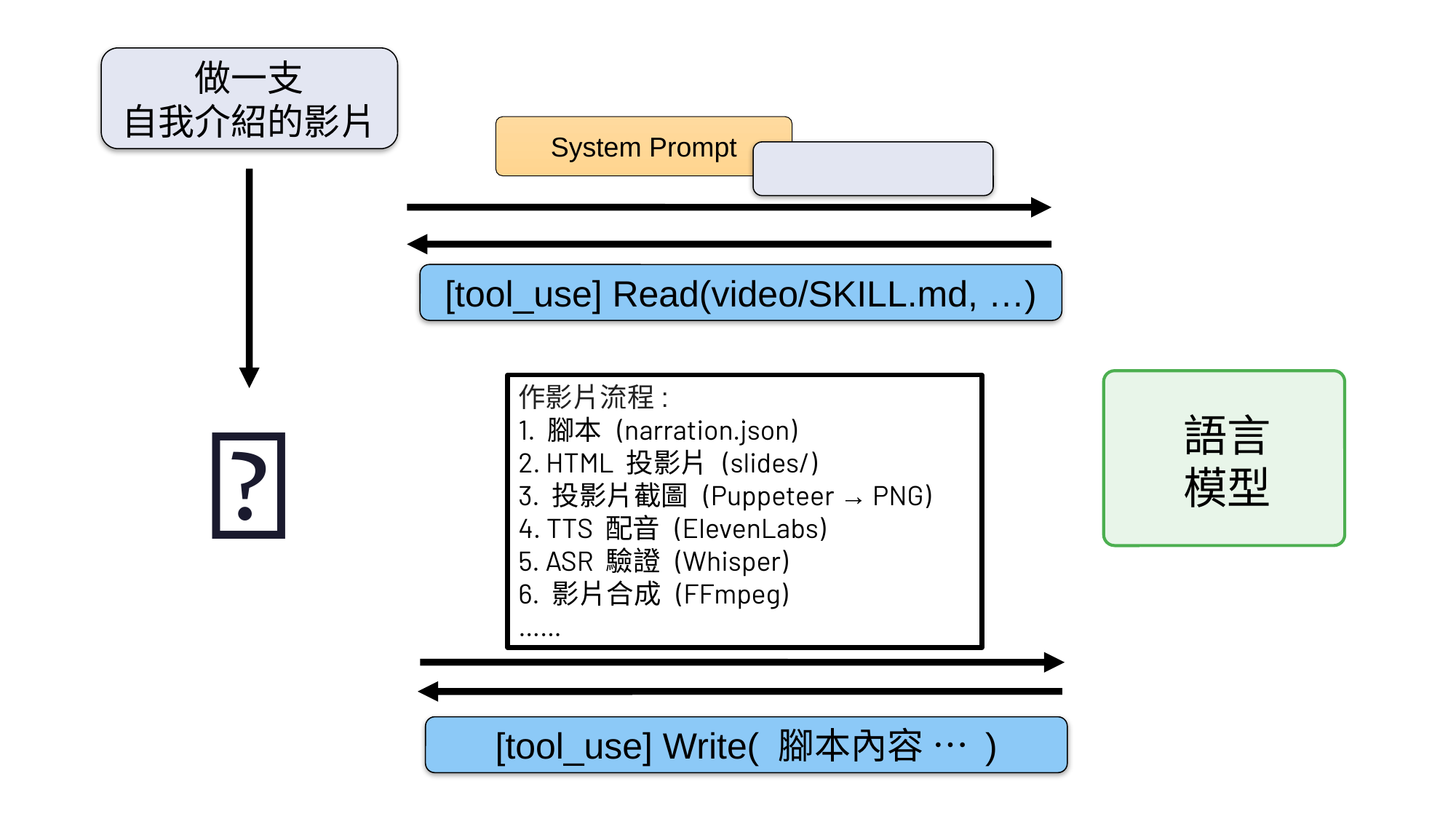

做一支
自我介紹的影片
System Prompt

[tool_use] Read(video/SKILL.md, …)

語言
模型
作影片流程:
1. 腳本 (narration.json)
2. HTML 投影片 (slides/)
3. 投影片截圖 (Puppeteer → PNG)
4. TTS 配音 (ElevenLabs)
5. ASR 驗證 (Whisper)
6. 影片合成 (FFmpeg)
……
🦞

[tool_use] Write( 腳本內容 … )